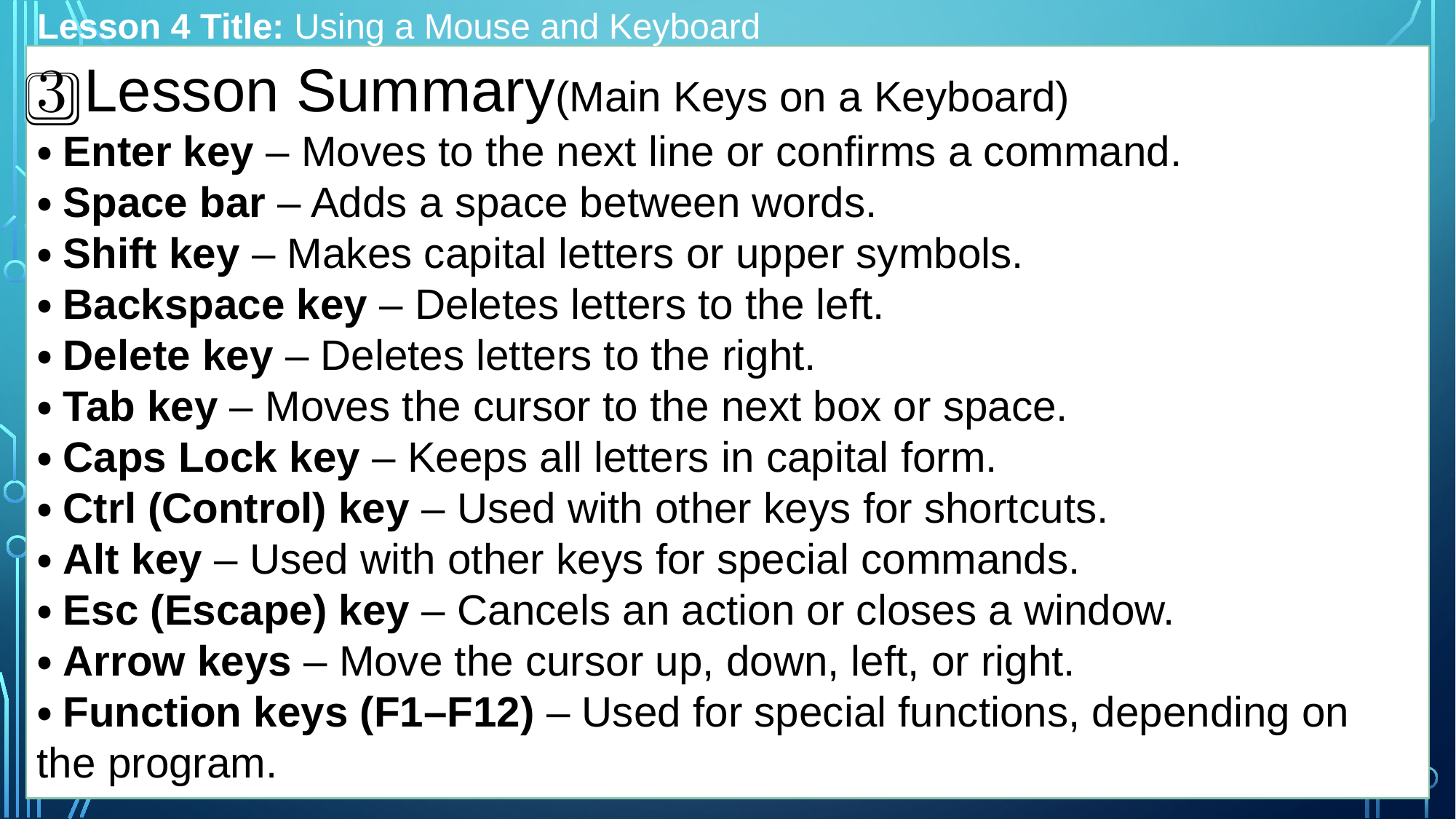

Lesson 4 Title: Using a Mouse and Keyboard

3️⃣ Lesson Summary(Main Keys on a Keyboard)
・Enter key – Moves to the next line or confirms a command.
・Space bar – Adds a space between words.
・Shift key – Makes capital letters or upper symbols.
・Backspace key – Deletes letters to the left.
・Delete key – Deletes letters to the right.
・Tab key – Moves the cursor to the next box or space.
・Caps Lock key – Keeps all letters in capital form.
・Ctrl (Control) key – Used with other keys for shortcuts.
・Alt key – Used with other keys for special commands.
・Esc (Escape) key – Cancels an action or closes a window.
・Arrow keys – Move the cursor up, down, left, or right.
・Function keys (F1–F12) – Used for special functions, depending on the program.